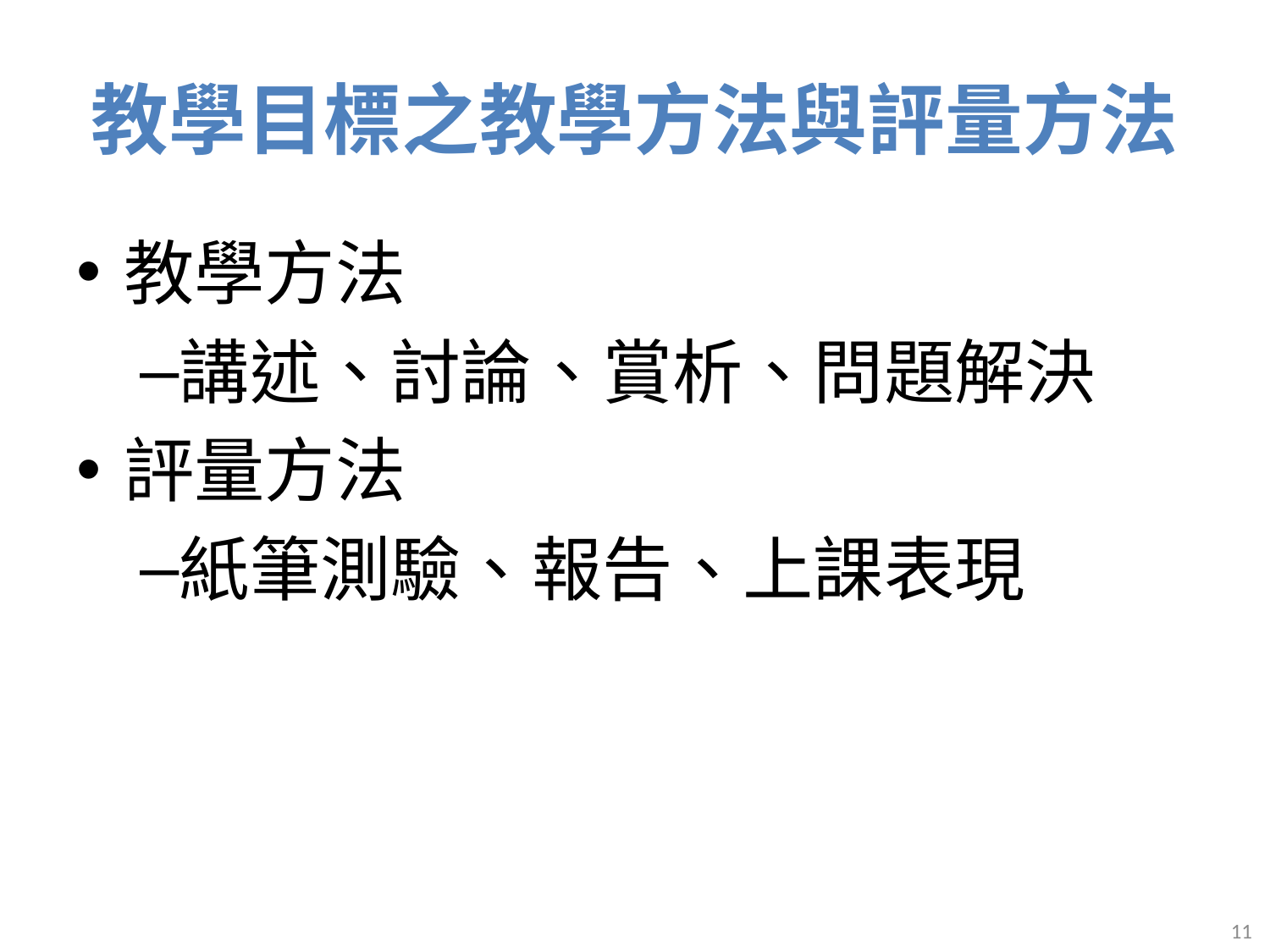

# 教學目標之教學方法與評量方法
教學方法
講述、討論、賞析、問題解決
評量方法
紙筆測驗、報告、上課表現
11